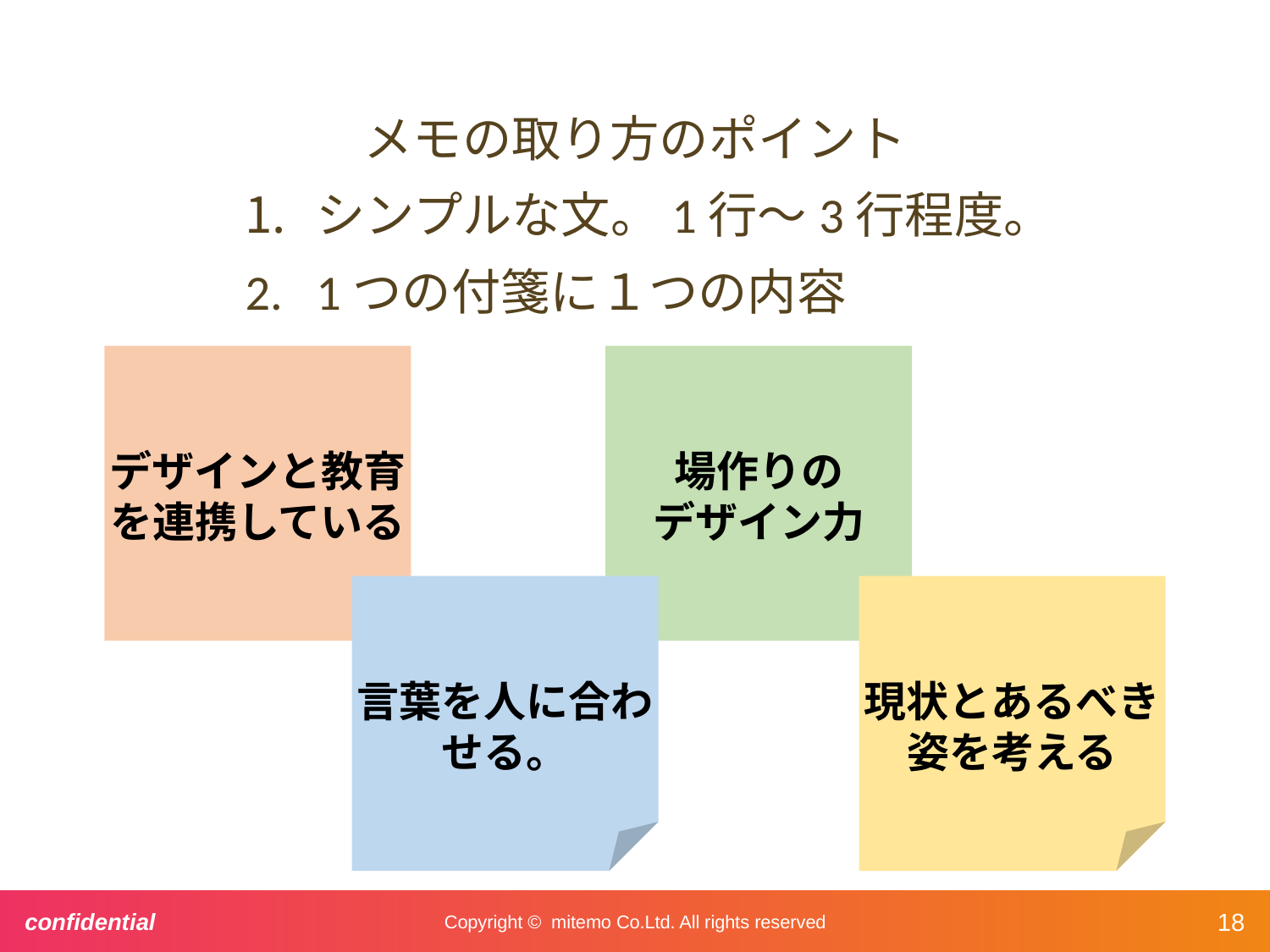

#
メモの取り方のポイント
シンプルな文。1行〜3行程度。
1つの付箋に１つの内容
デザインと教育
を連携している
場作りの
デザイン力
言葉を人に合わせる。
現状とあるべき姿を考える